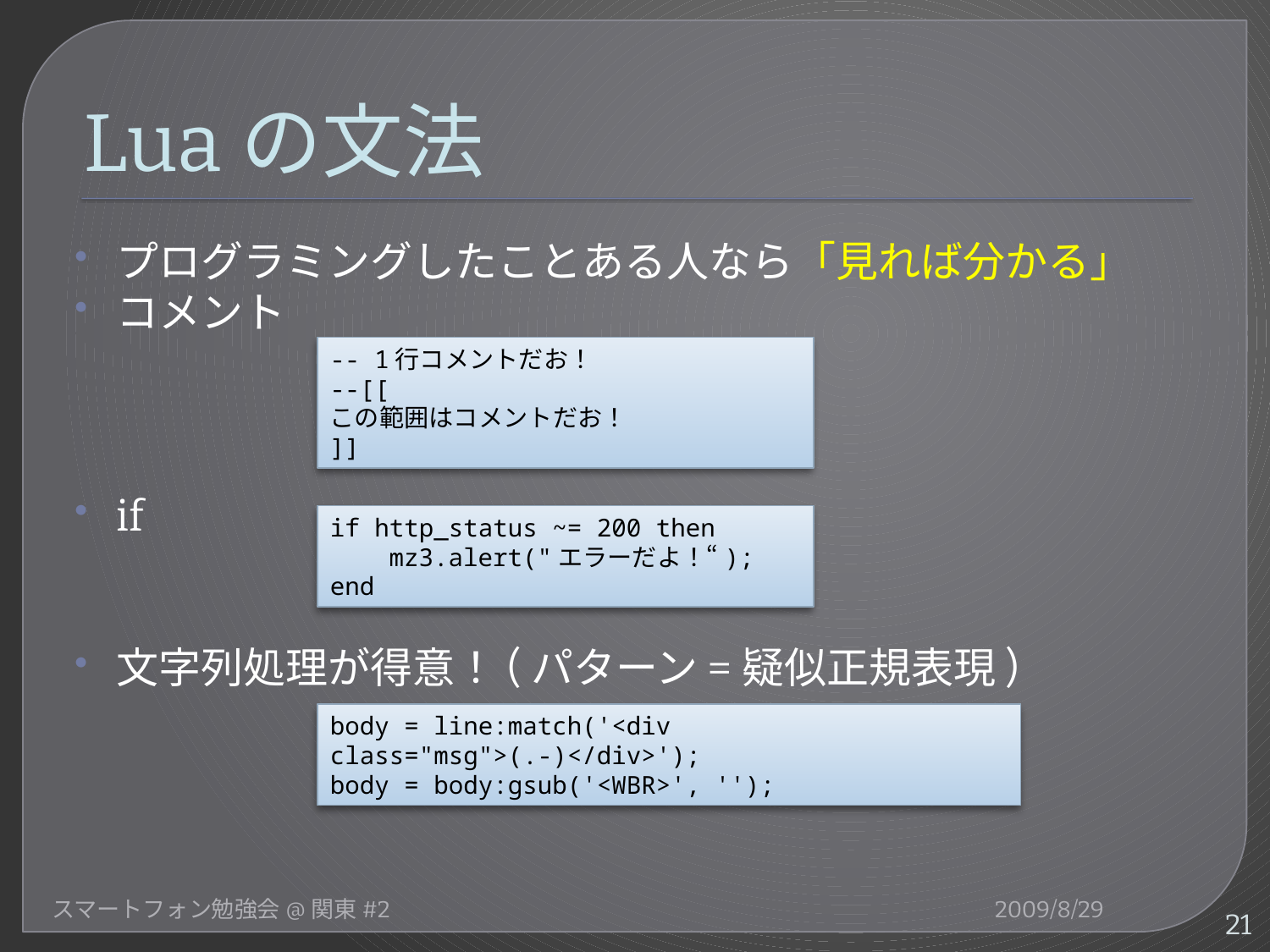

# Luaの文法
プログラミングしたことある人なら「見れば分かる」
コメント

if

文字列処理が得意！(パターン=疑似正規表現)

-- 1行コメントだお！
--[[
この範囲はコメントだお！
]]
if http_status ~= 200 then
    mz3.alert("エラーだよ！“);
end
body = line:match('<div class="msg">(.-)</div>');
body = body:gsub('<WBR>', '');
スマートフォン勉強会@関東#2
2009/8/29
21